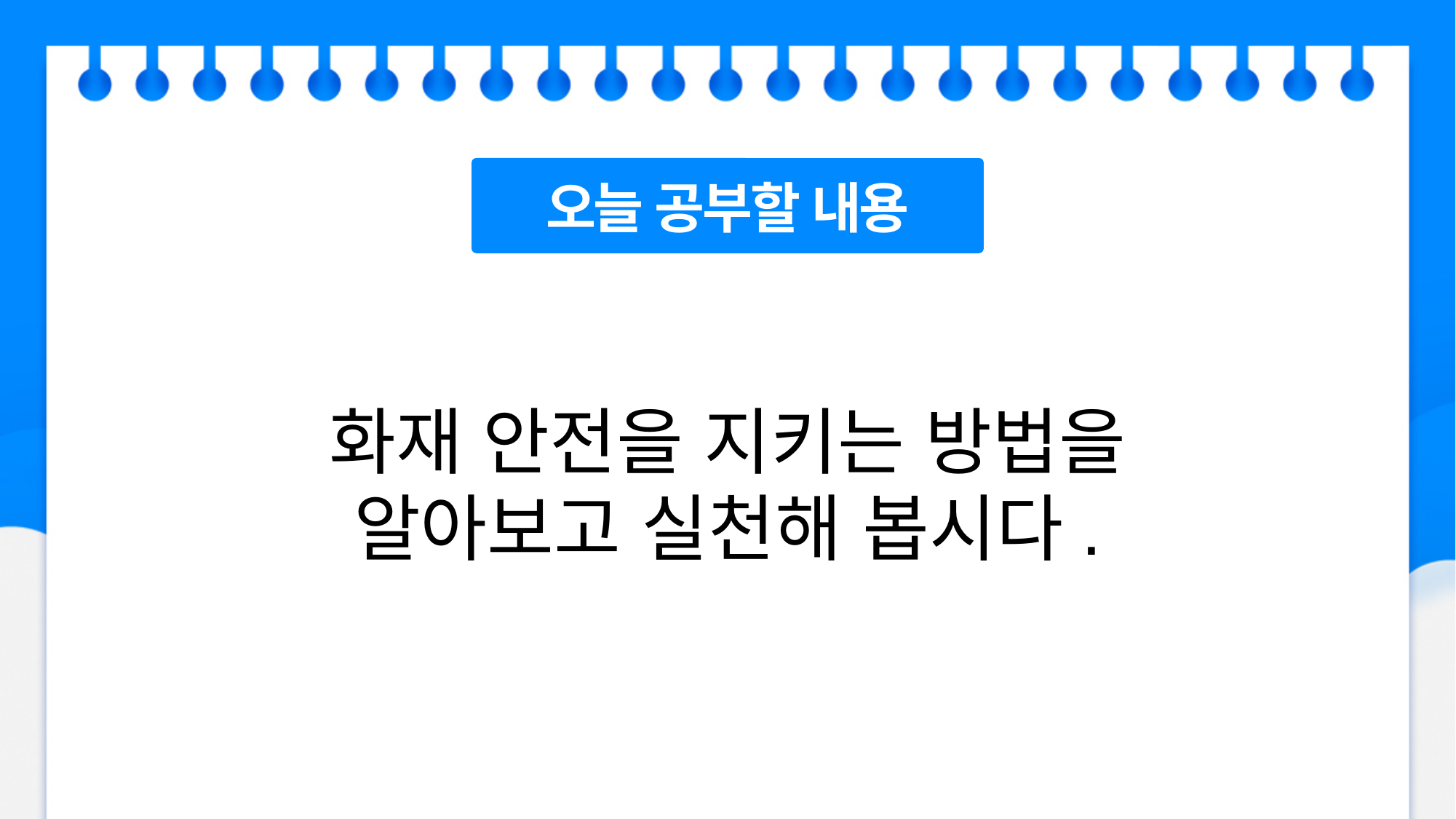

오늘 공부할 내용
화재 안전을 지키는 방법을
알아보고 실천해 봅시다.